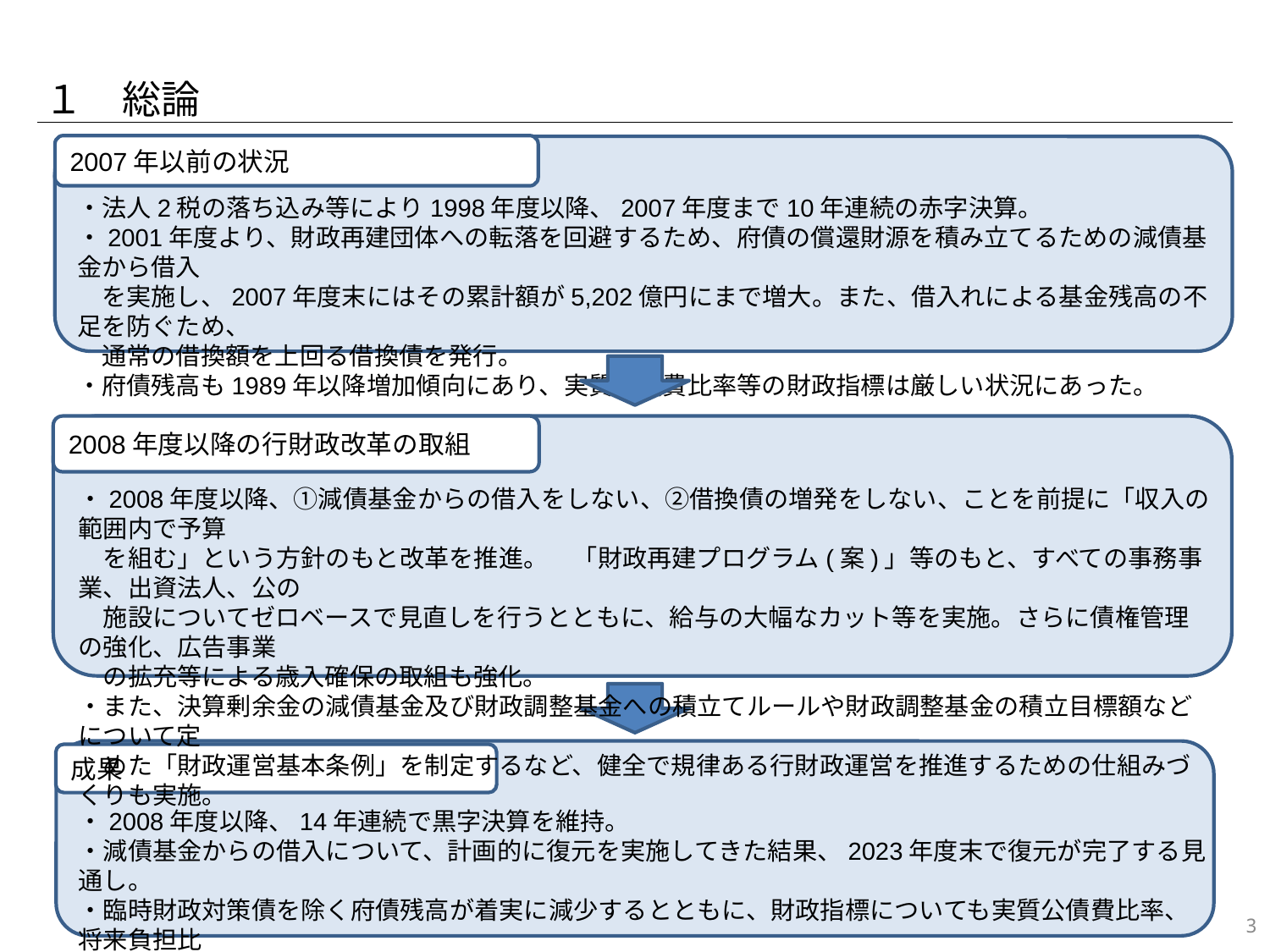

１　総論
2007年以前の状況

・法人2税の落ち込み等により1998年度以降、2007年度まで10年連続の赤字決算。
・2001年度より、財政再建団体への転落を回避するため、府債の償還財源を積み立てるための減債基金から借入
　を実施し、2007年度末にはその累計額が5,202億円にまで増大。また、借入れによる基⾦残⾼の不⾜を防ぐため、
　通常の借換額を上回る借換債を発⾏。
・府債残高も1989年以降増加傾向にあり、実質公債費比率等の財政指標は厳しい状況にあった。

2008年度以降の行財政改革の取組

・2008年度以降、①減債基金からの借入をしない、②借換債の増発をしない、ことを前提に「収入の範囲内で予算
　を組む」という方針のもと改革を推進。　「財政再建プログラム(案)」等のもと、すべての事務事業、出資法人、公の
　施設についてゼロベースで見直しを行うとともに、給与の大幅なカット等を実施。さらに債権管理の強化、広告事業
　の拡充等による歳入確保の取組も強化。
・また、決算剰余金の減債基金及び財政調整基金への積立てルールや財政調整基金の積立目標額などについて定
　めた「財政運営基本条例」を制定するなど、健全で規律ある行財政運営を推進するための仕組みづくりも実施。

成果

・2008年度以降、14年連続で黒字決算を維持。
・減債基金からの借入について、計画的に復元を実施してきた結果、2023年度末で復元が完了する見通し。
・臨時財政対策債を除く府債残高が着実に減少するとともに、財政指標についても実質公債費比率、将来負担比
　率とも改善。
3